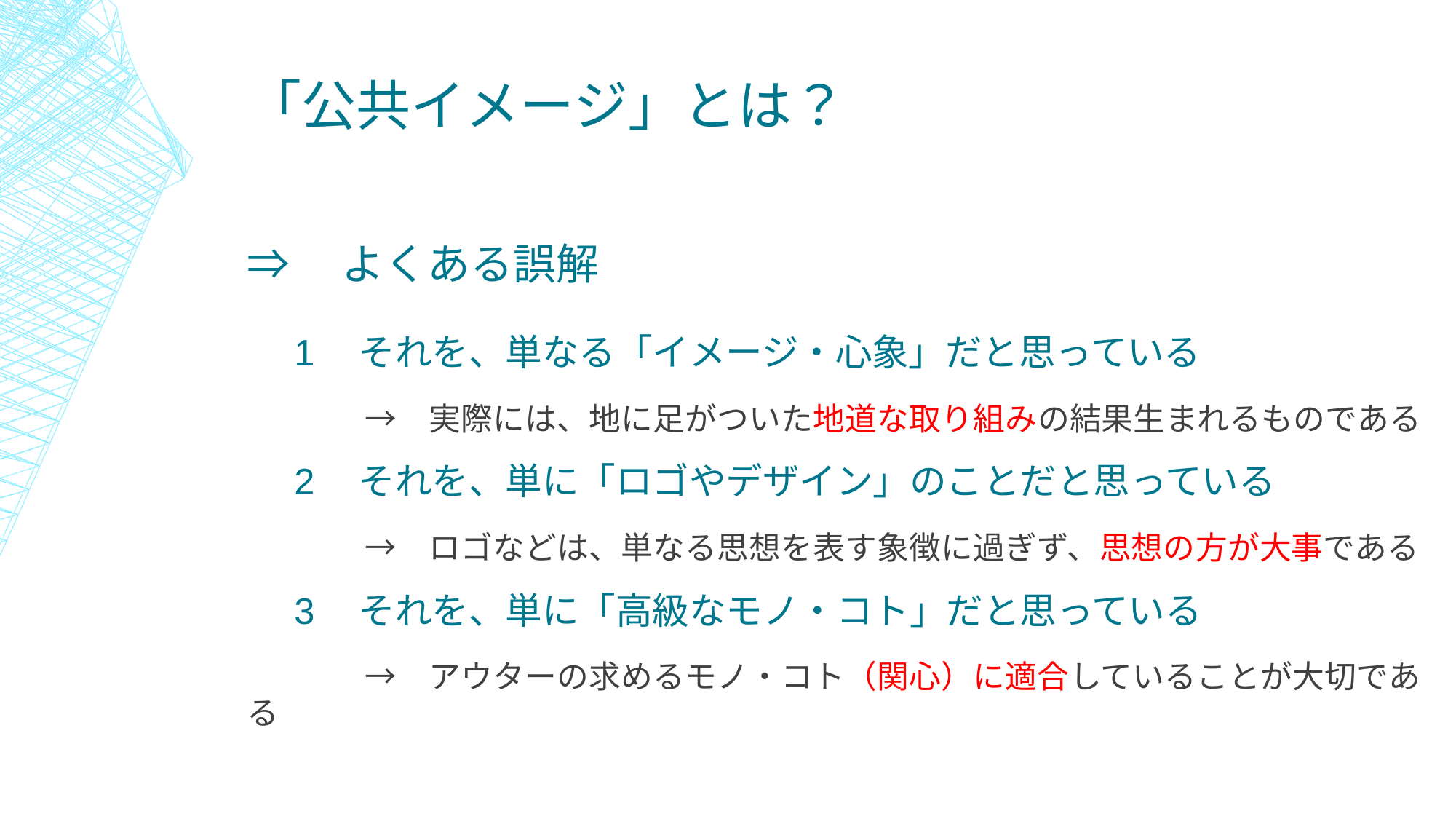

# 「公共イメージ」とは？
⇒　よくある誤解
　1　それを、単なる「イメージ・心象」だと思っている
　　　→　実際には、地に足がついた地道な取り組みの結果生まれるものである
　2　それを、単に「ロゴやデザイン」のことだと思っている
　　　→　ロゴなどは、単なる思想を表す象徴に過ぎず、思想の方が大事である
　3　それを、単に「高級なモノ・コト」だと思っている
　　　→　アウターの求めるモノ・コト（関心）に適合していることが大切である